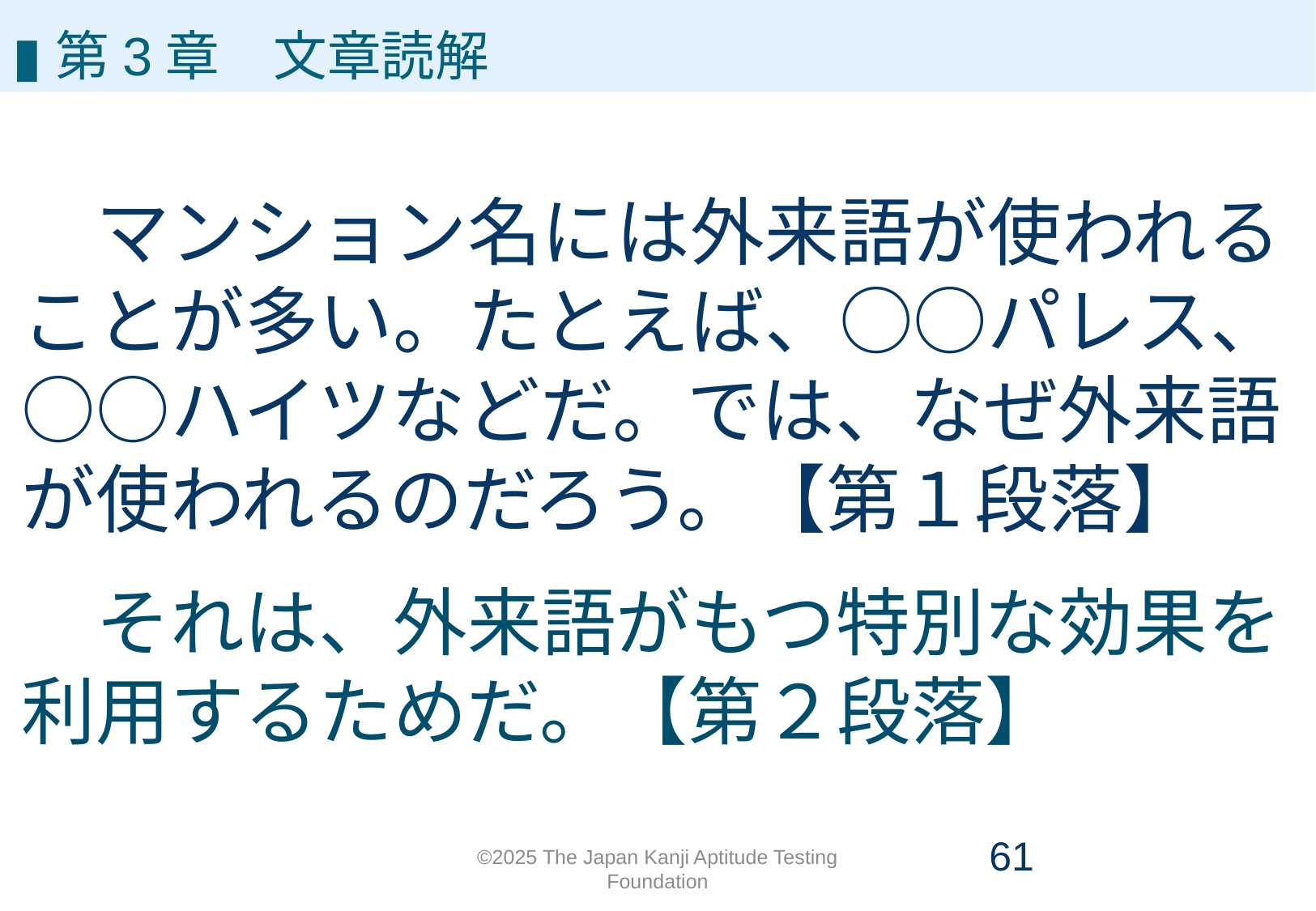

▮第3章　文章読解
　マンション名には外来語が使われることが多い。たとえば、○○パレス、○○ハイツなどだ。では、なぜ外来語が使われるのだろう。【第１段落】

　それは、外来語がもつ特別な効果を利用するためだ。【第２段落】

©2025 The Japan Kanji Aptitude Testing Foundation
61